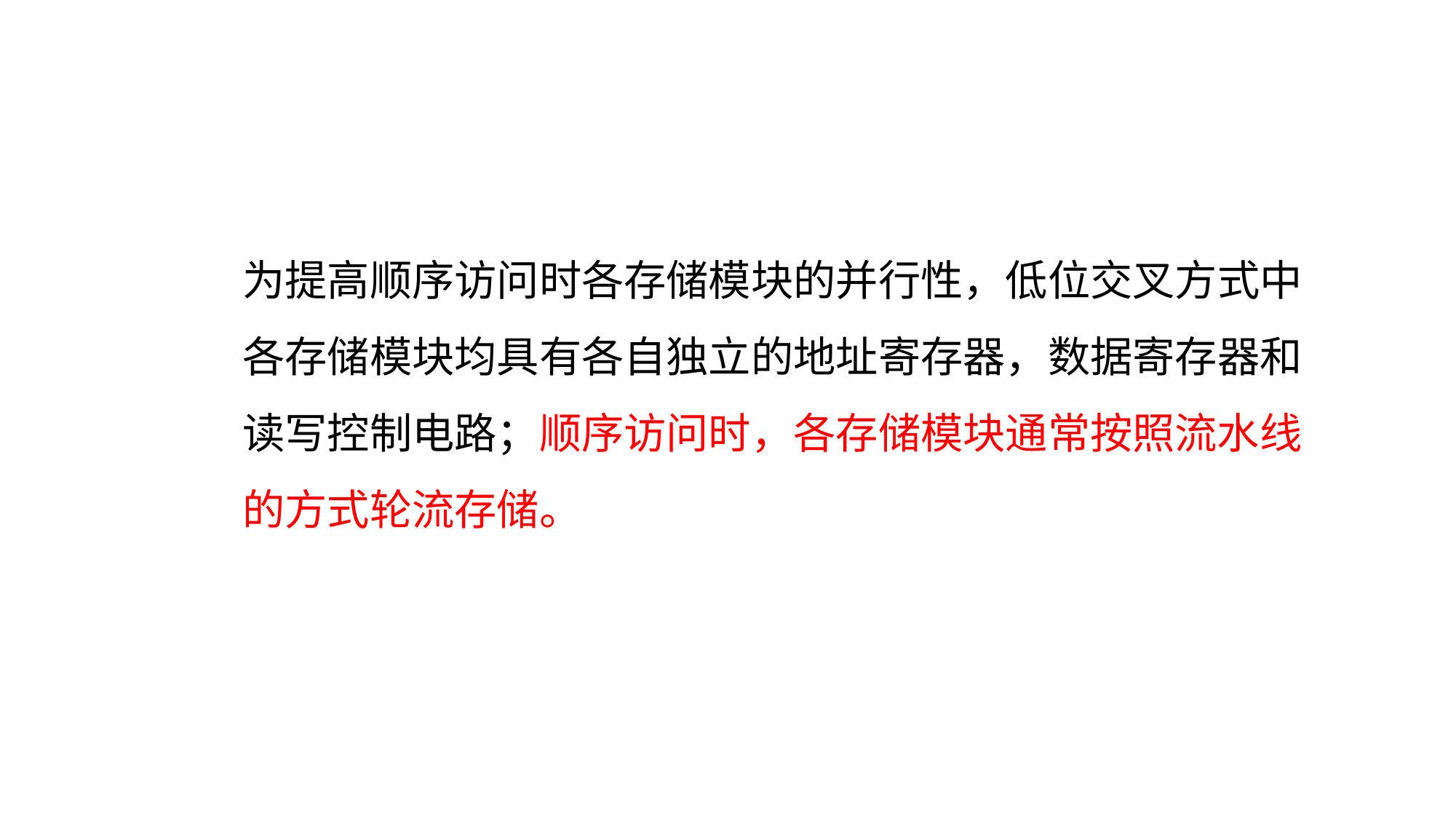

为提高顺序访问时各存储模块的并行性，低位交叉方式中
各存储模块均具有各自独立的地址寄存器，数据寄存器和
读写控制电路；顺序访问时，各存储模块通常按照流水线
的方式轮流存储。